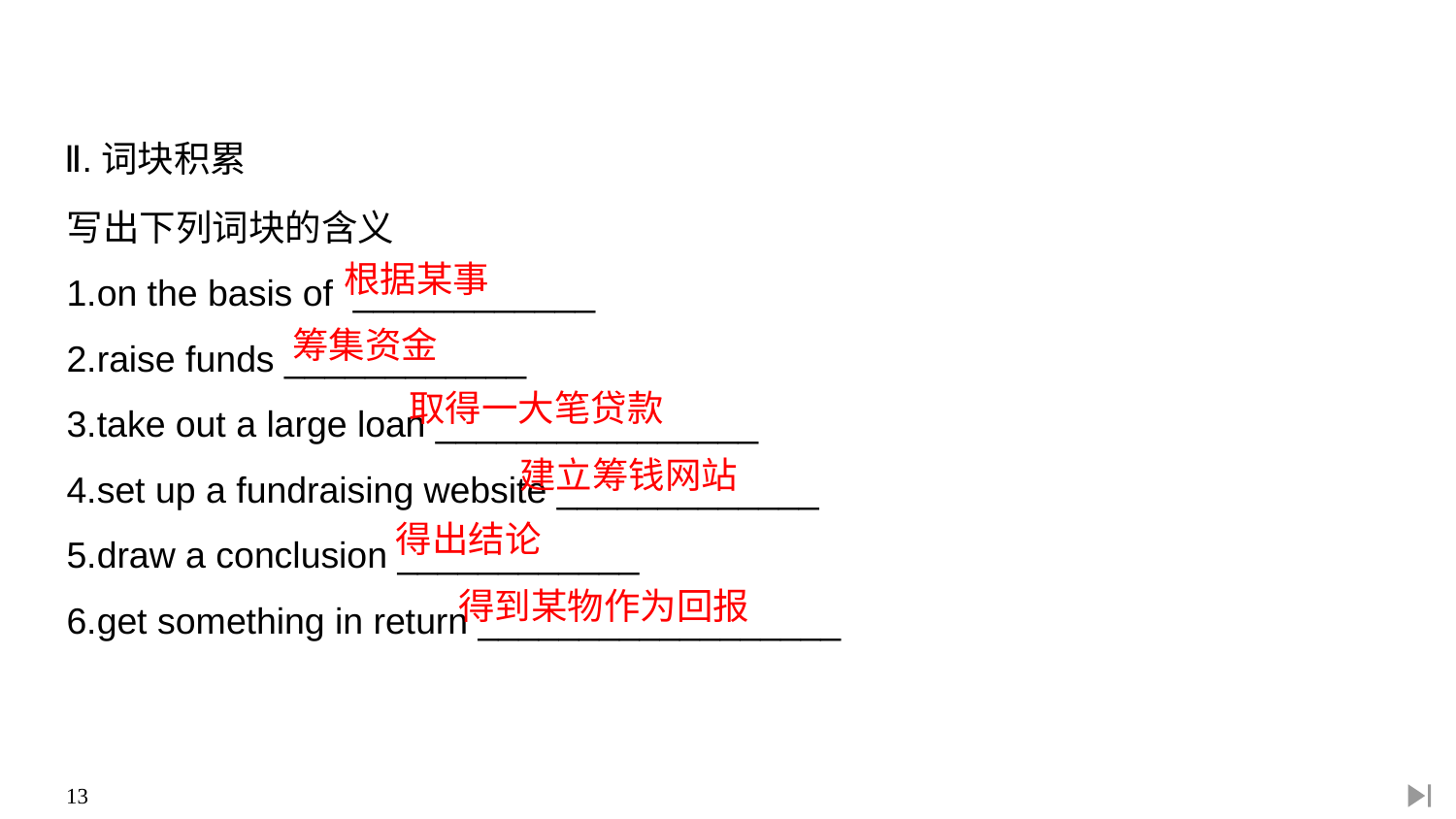

Ⅱ.词块积累
写出下列词块的含义
1.on the basis of  ____________
2.raise funds ____________
3.take out a large loan ________________
4.set up a fundraising website _____________
5.draw a conclusion ____________
6.get something in return __________________
根据某事
筹集资金
取得一大笔贷款
建立筹钱网站
得出结论
得到某物作为回报